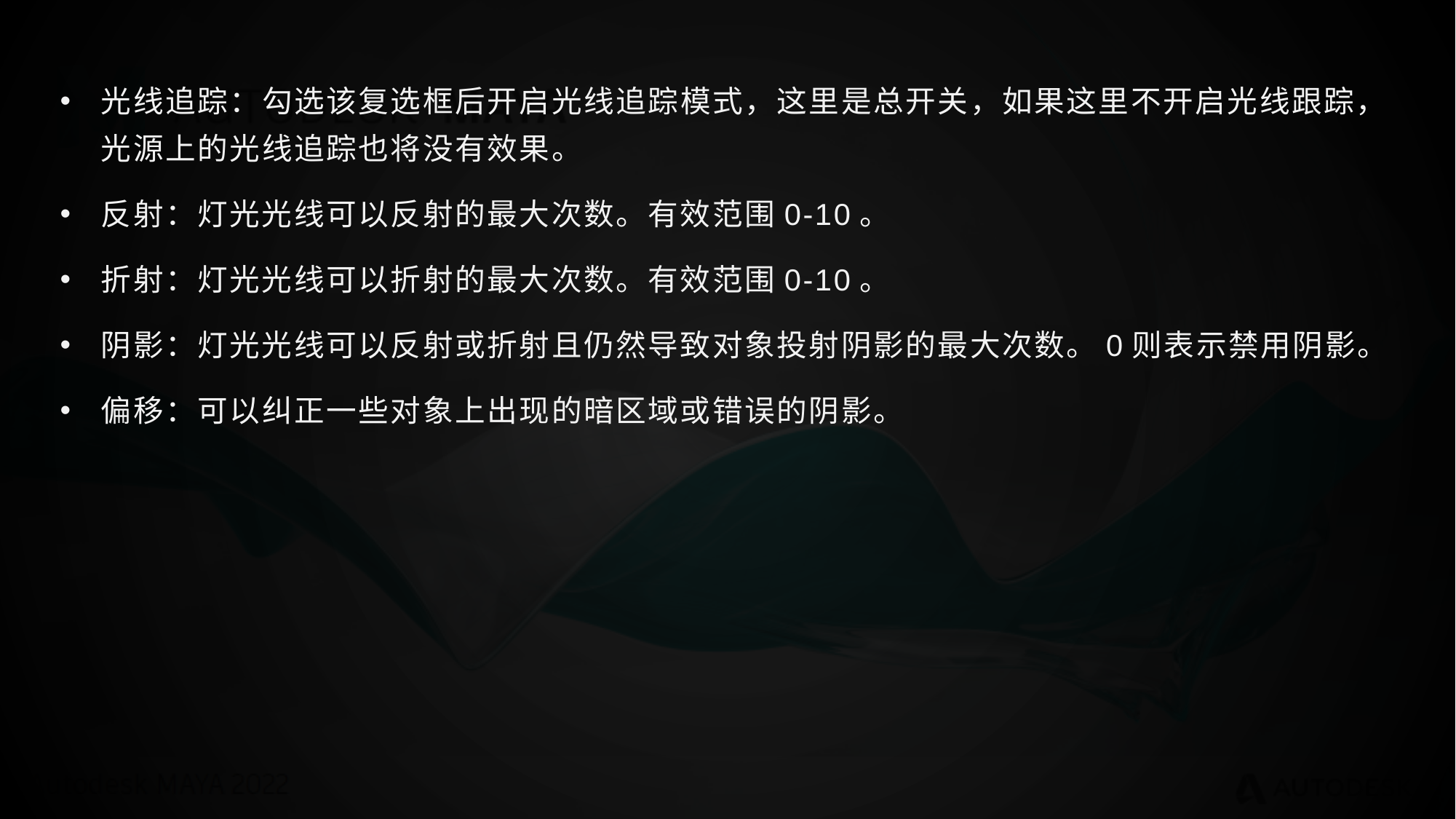

光线追踪：勾选该复选框后开启光线追踪模式，这里是总开关，如果这里不开启光线跟踪，光源上的光线追踪也将没有效果。
反射：灯光光线可以反射的最大次数。有效范围0-10。
折射：灯光光线可以折射的最大次数。有效范围0-10。
阴影：灯光光线可以反射或折射且仍然导致对象投射阴影的最大次数。0则表示禁用阴影。
偏移：可以纠正一些对象上出现的暗区域或错误的阴影。